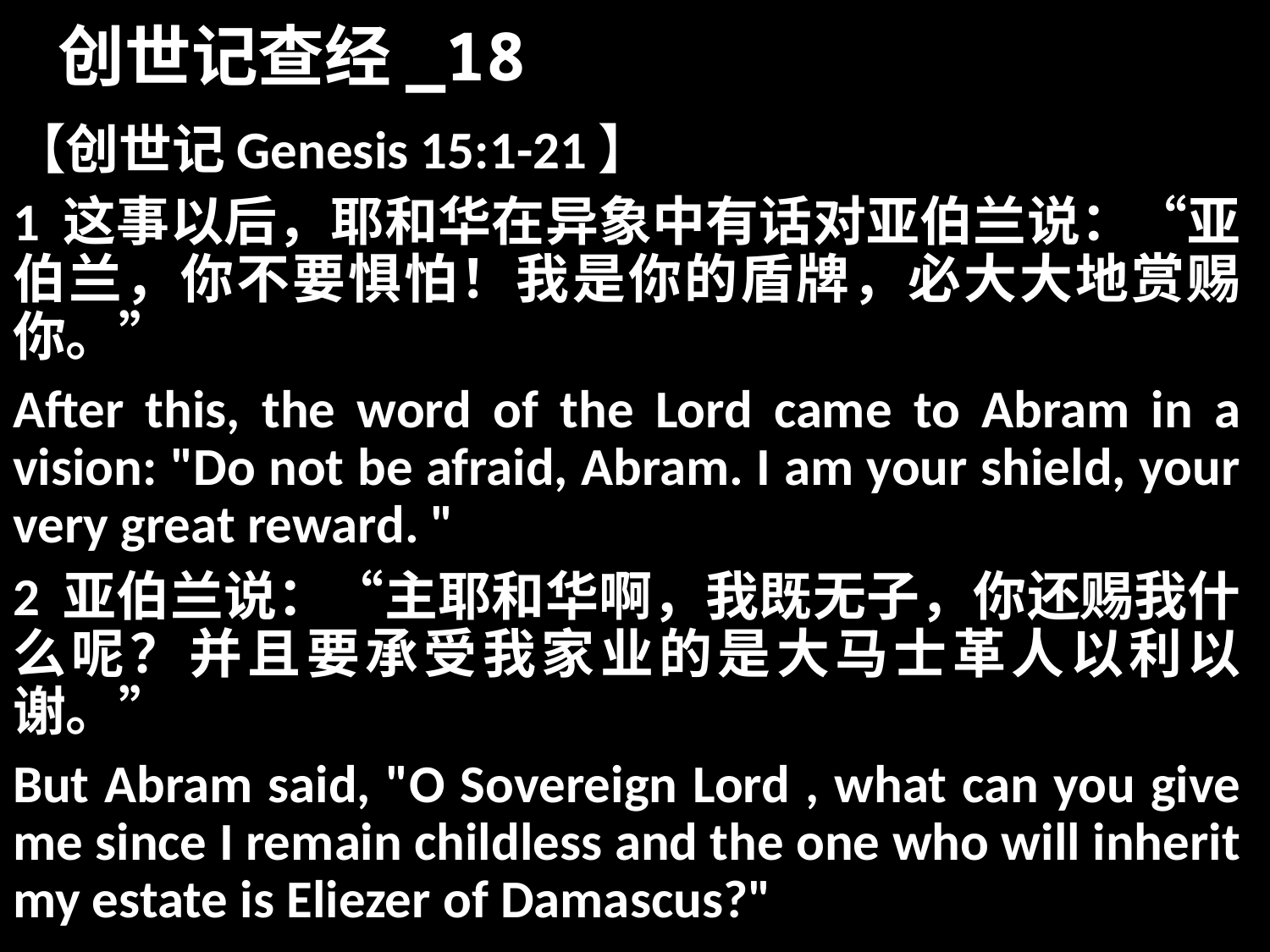

# 创世记查经_18
【创世记Genesis 15:1-21】
1 这事以后，耶和华在异象中有话对亚伯兰说：“亚伯兰，你不要惧怕！我是你的盾牌，必大大地赏赐你。”
After this, the word of the Lord came to Abram in a vision: "Do not be afraid, Abram. I am your shield, your very great reward. "
2 亚伯兰说：“主耶和华啊，我既无子，你还赐我什么呢？并且要承受我家业的是大马士革人以利以谢。”
But Abram said, "O Sovereign Lord , what can you give me since I remain childless and the one who will inherit my estate is Eliezer of Damascus?"